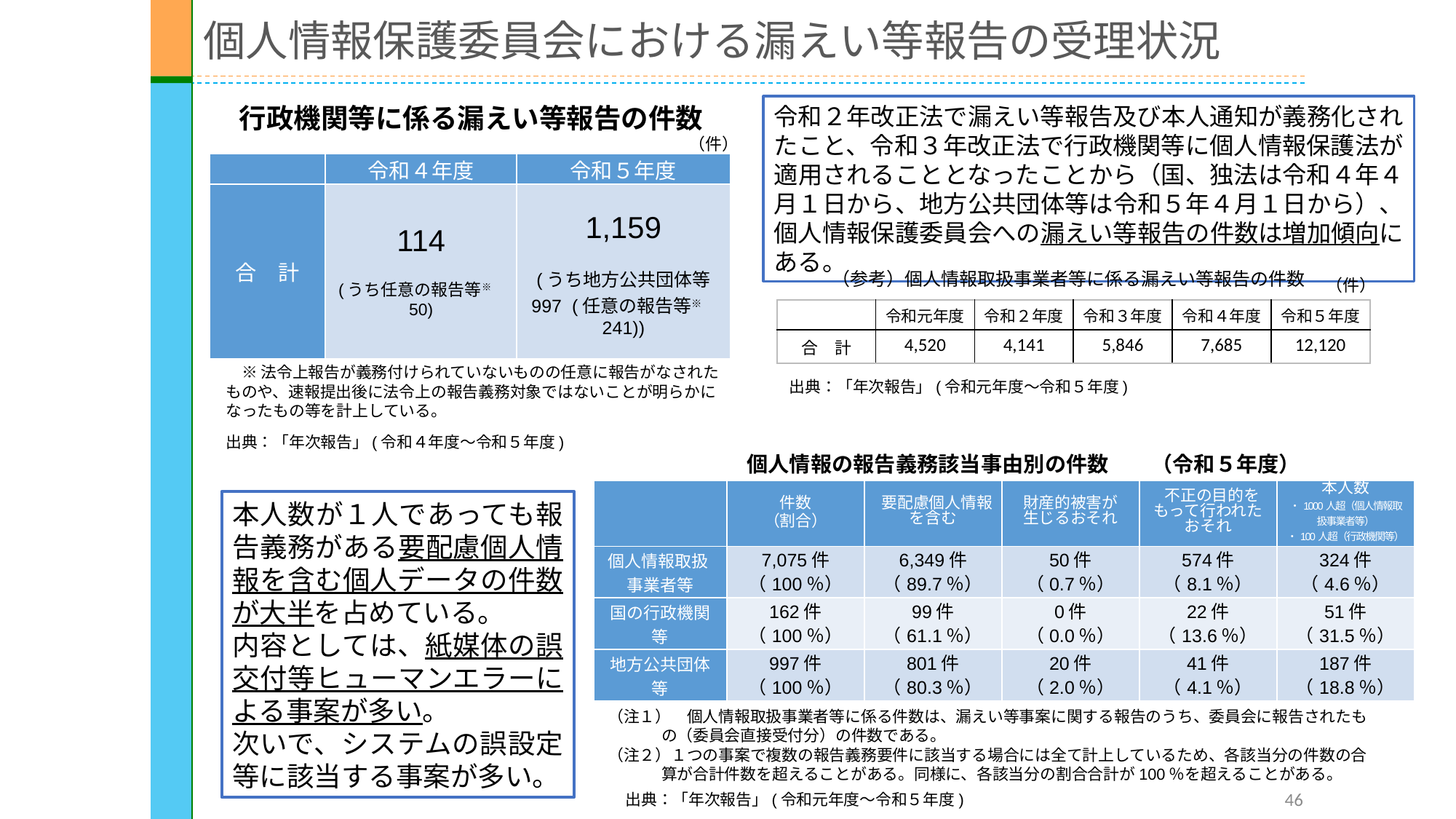

# 個人情報保護委員会における漏えい等報告の受理状況

　行政機関等に係る漏えい等報告の件数
令和２年改正法で漏えい等報告及び本人通知が義務化されたこと、令和３年改正法で行政機関等に個人情報保護法が適用されることとなったことから（国、独法は令和４年４月１日から、地方公共団体等は令和５年４月１日から）、個人情報保護委員会への漏えい等報告の件数は増加傾向にある。
（件）
|  | 令和４年度 | 令和５年度 |
| --- | --- | --- |
| 合　計 | 114 (うち任意の報告等※　50) | 1,159 (うち地方公共団体等 997 (任意の報告等※　241)) |
　（参考）個人情報取扱事業者等に係る漏えい等報告の件数
（件）
|  | 令和元年度 | 令和２年度 | 令和３年度 | 令和４年度 | 令和５年度 |
| --- | --- | --- | --- | --- | --- |
| 合　計 | 4,520 | 4,141 | 5,846 | 7,685 | 12,120 |

　※ 法令上報告が義務付けられていないものの任意に報告がなされたものや、速報提出後に法令上の報告義務対象ではないことが明らかになったもの等を計上している。

出典：「年次報告」(令和４年度～令和５年度)
　出典：「年次報告」(令和元年度～令和５年度)
　個人情報の報告義務該当事由別の件数　　（令和５年度）
|  | 件数 （割合） | 要配慮個人情報を含む | 財産的被害が 生じるおそれ | 不正の目的を もって行われた おそれ | 本人数 ・1000人超（個人情報取扱事業者等） ・100人超（行政機関等） |
| --- | --- | --- | --- | --- | --- |
| 個人情報取扱 事業者等 | 7,075件 （100％） | 6,349件 （89.7％） | 50件 （0.7％） | 574件 （8.1％） | 324件 （4.6％） |
| 国の行政機関等 | 162件 （100％） | 99件 （61.1％） | 0件 （0.0％） | 22件 （13.6％） | 51件 （31.5％） |
| 地方公共団体等 | 997件 （100％） | 801件 （80.3％） | 20件 （2.0％） | 41件 （4.1％） | 187件 （18.8％） |
本人数が１人であっても報告義務がある要配慮個人情報を含む個人データの件数が大半を占めている。
内容としては、紙媒体の誤交付等ヒューマンエラーによる事案が多い。
次いで、システムの誤設定等に該当する事案が多い。
（注１）　個人情報取扱事業者等に係る件数は、漏えい等事案に関する報告のうち、委員会に報告されたもの（委員会直接受付分）の件数である。
（注２）１つの事案で複数の報告義務要件に該当する場合には全て計上しているため、各該当分の件数の合算が合計件数を超えることがある。同様に、各該当分の割合合計が100％を超えることがある。

    出典：「年次報告」(令和元年度～令和５年度)
46